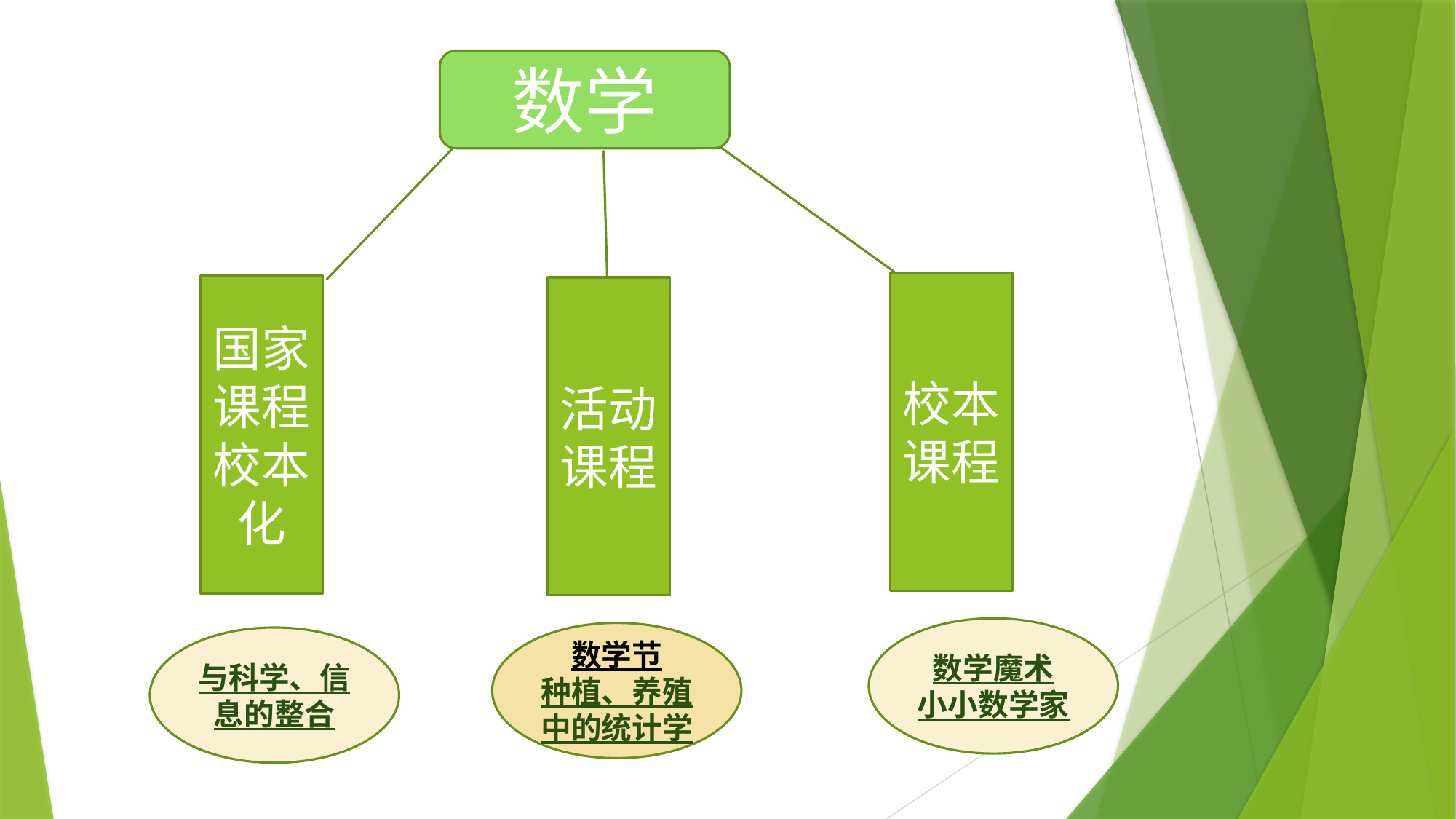

数学
校本课程
国家课程校本化
活动课程
数学魔术
小小数学家
数学节
种植、养殖中的统计学
与科学、信息的整合